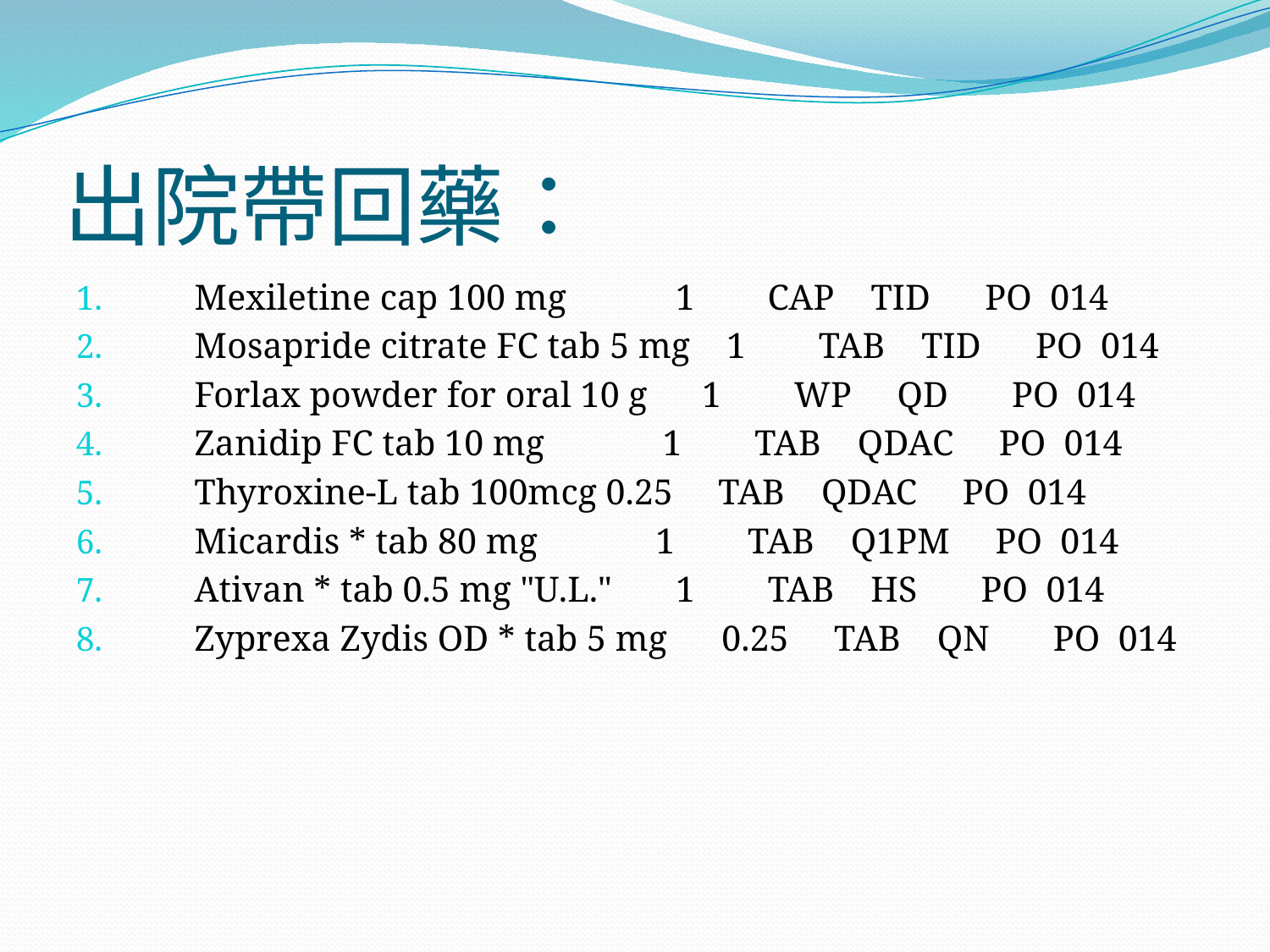

# 出院帶回藥：
      Mexiletine cap 100 mg            1        CAP    TID      PO  014
      Mosapride citrate FC tab 5 mg    1        TAB    TID      PO  014
      Forlax powder for oral 10 g      1        WP     QD       PO  014
      Zanidip FC tab 10 mg             1        TAB    QDAC     PO  014
      Thyroxine-L tab 100mcg 0.25     TAB    QDAC     PO  014
      Micardis * tab 80 mg             1        TAB    Q1PM     PO  014
      Ativan * tab 0.5 mg "U.L."       1        TAB    HS       PO  014
      Zyprexa Zydis OD * tab 5 mg      0.25     TAB    QN       PO  014